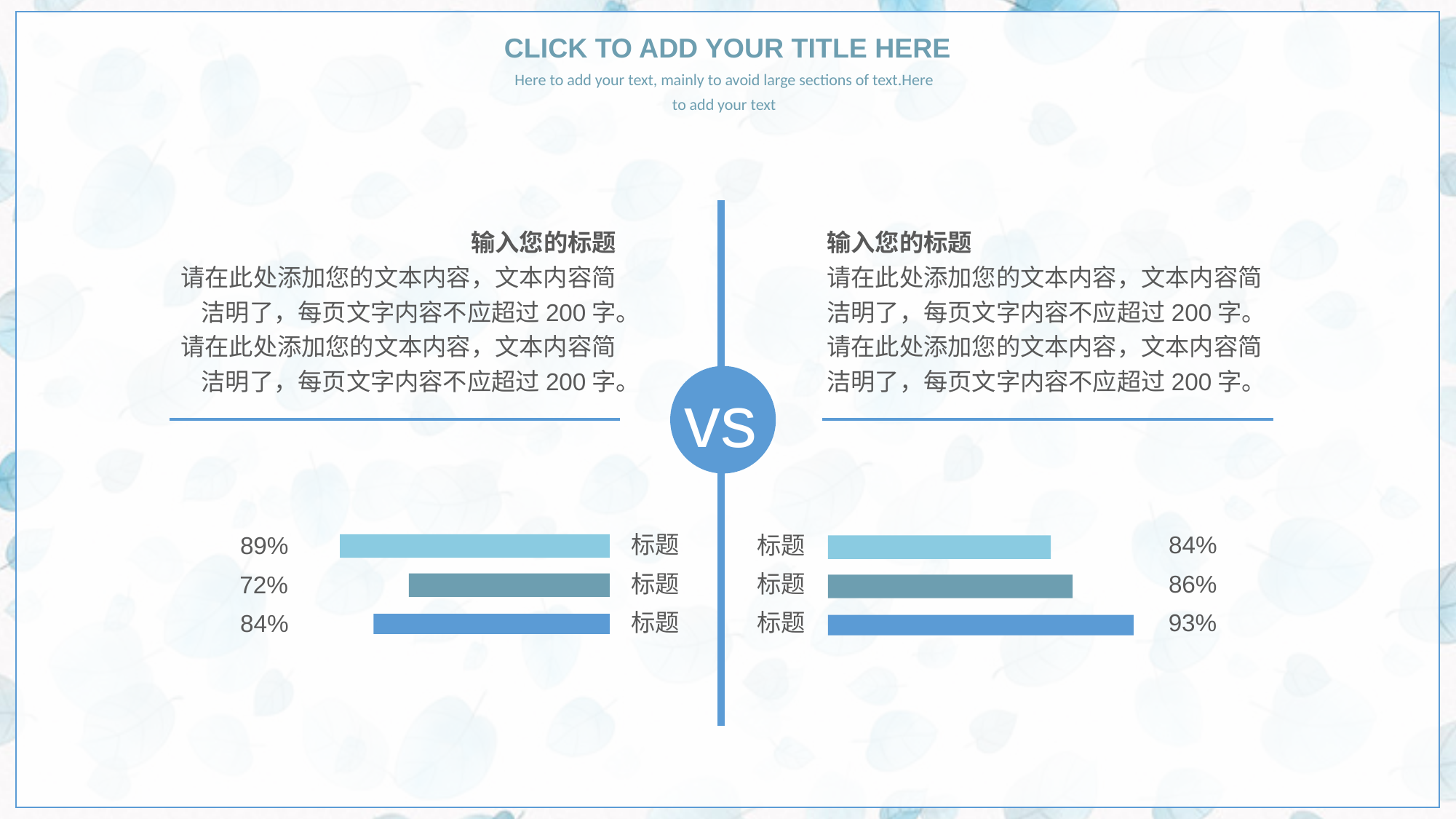

CLICK TO ADD YOUR TITLE HERE
Here to add your text, mainly to avoid large sections of text.Here to add your text
输入您的标题
请在此处添加您的文本内容，文本内容简洁明了，每页文字内容不应超过200字。请在此处添加您的文本内容，文本内容简洁明了，每页文字内容不应超过200字。
输入您的标题
请在此处添加您的文本内容，文本内容简洁明了，每页文字内容不应超过200字。请在此处添加您的文本内容，文本内容简洁明了，每页文字内容不应超过200字。

vs
标题
标题
标题
84%
86%
93%
标题
标题
标题
89%
72%
84%